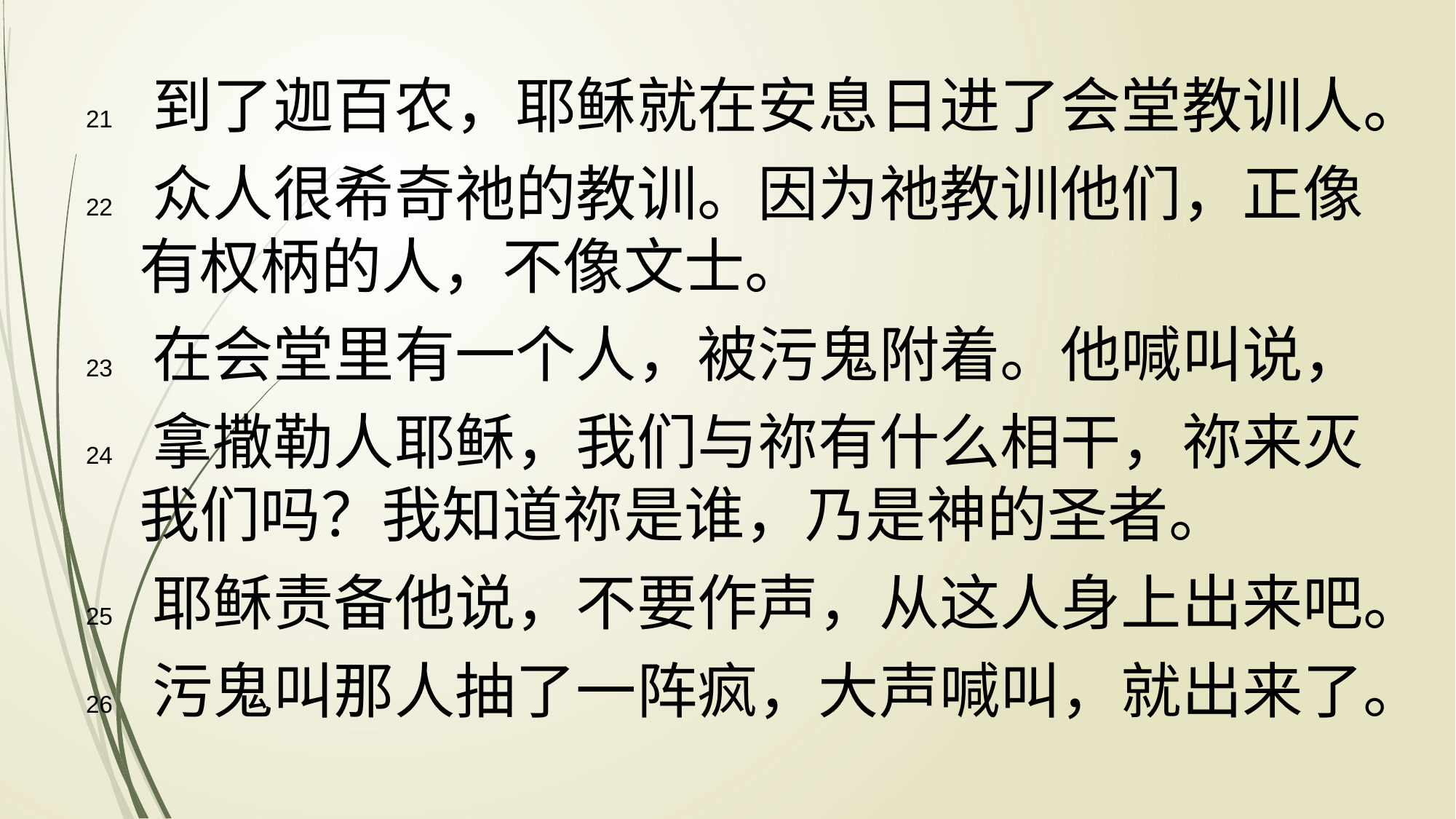

21     到了迦百农，耶稣就在安息日进了会堂教训人。
22     众人很希奇祂的教训。因为祂教训他们，正像有权柄的人，不像文士。
23     在会堂里有一个人，被污鬼附着。他喊叫说，
24     拿撒勒人耶稣，我们与祢有什么相干，祢来灭我们吗？我知道祢是谁，乃是神的圣者。
25     耶稣责备他说，不要作声，从这人身上出来吧。
26     污鬼叫那人抽了一阵疯，大声喊叫，就出来了。